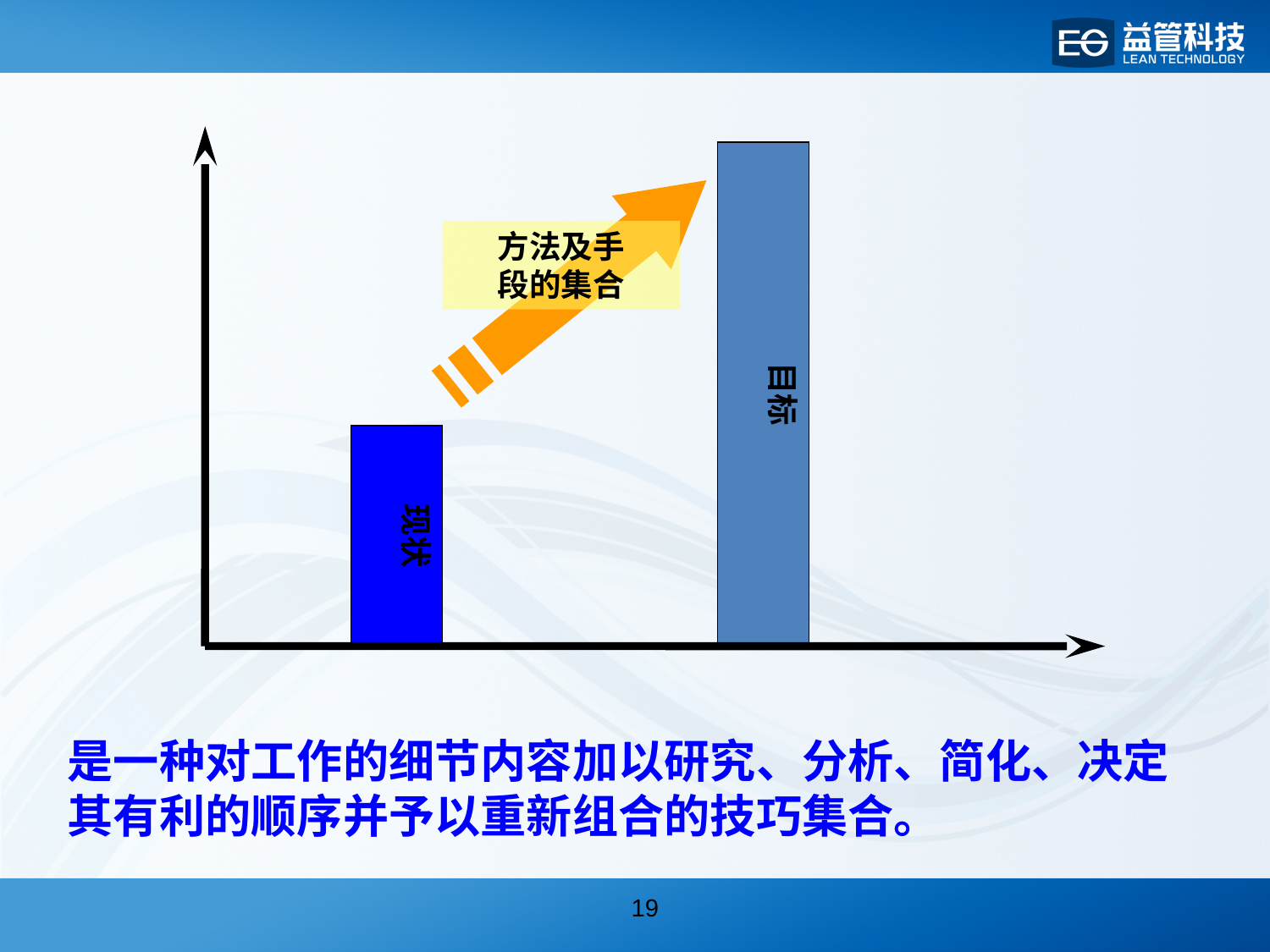

目标
方法及手
段的集合

现状

是一种对工作的细节内容加以研究、分析、简化、决定其有利的顺序并予以重新组合的技巧集合。